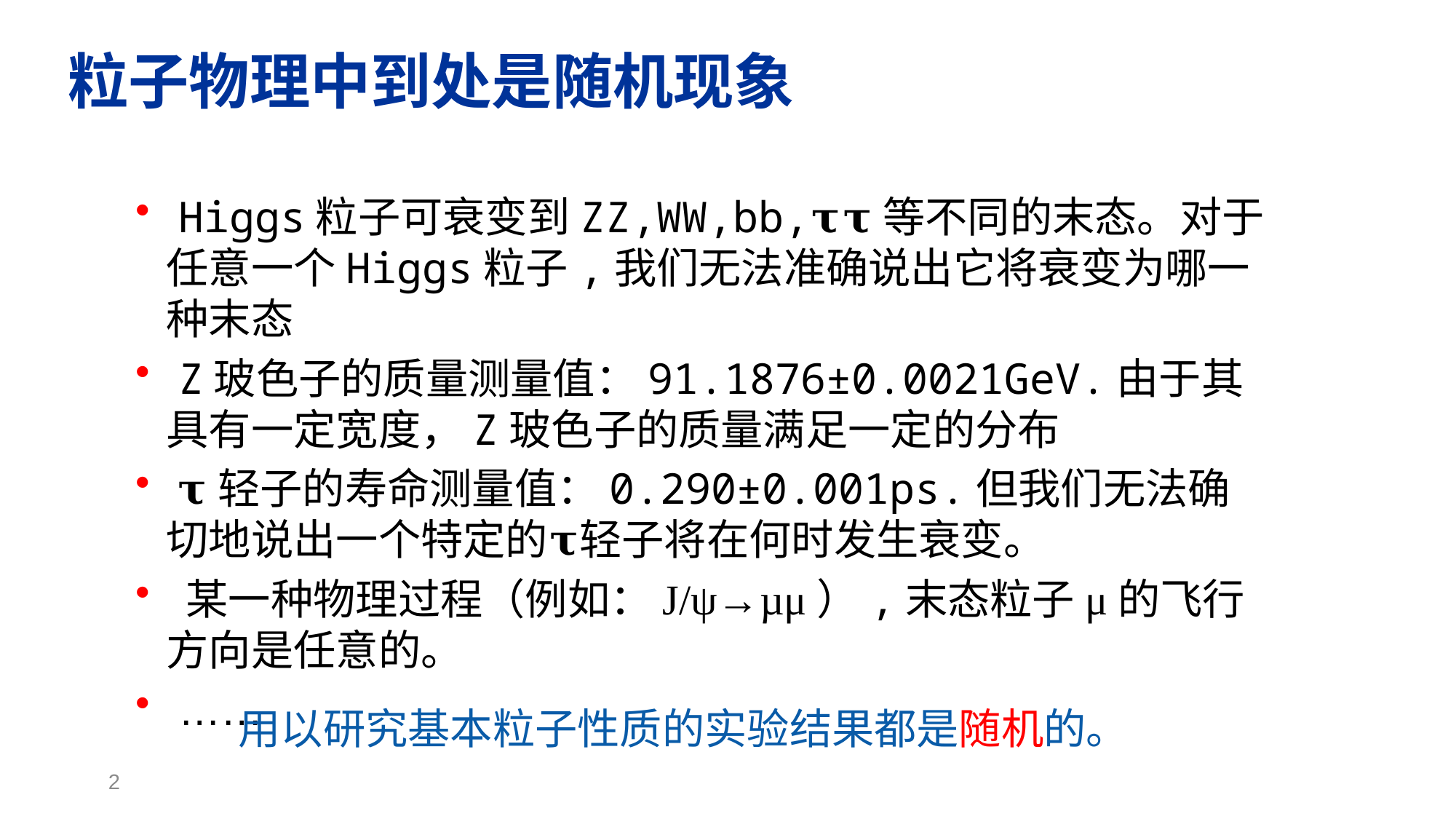

粒子物理中到处是随机现象
 Higgs粒子可衰变到ZZ,WW,bb,𝛕𝛕等不同的末态。对于任意一个Higgs粒子,我们无法准确说出它将衰变为哪一种末态
 Z玻色子的质量测量值：91.1876±0.0021GeV.由于其具有一定宽度，Z玻色子的质量满足一定的分布
 𝛕轻子的寿命测量值：0.290±0.001ps.但我们无法确切地说出一个特定的𝛕轻子将在何时发生衰变。
 某一种物理过程（例如：J/ψ→µμ）,末态粒子μ的飞行方向是任意的。
 ……
用以研究基本粒子性质的实验结果都是随机的。
2